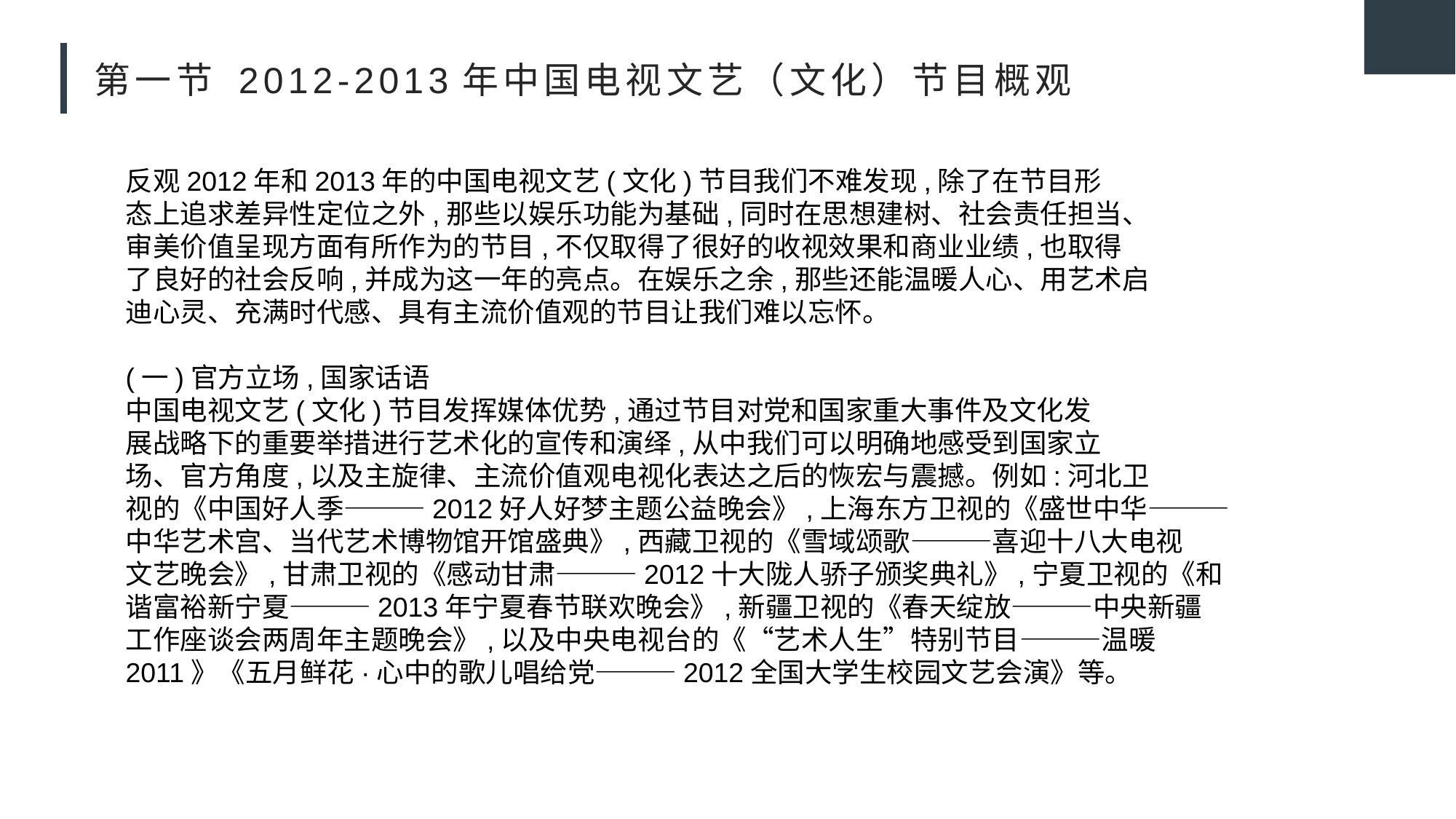

# 第一节 2012-2013年中国电视文艺（文化）节目概观
反观2012年和2013年的中国电视文艺(文化)节目我们不难发现,除了在节目形
态上追求差异性定位之外,那些以娱乐功能为基础,同时在思想建树、社会责任担当、
审美价值呈现方面有所作为的节目,不仅取得了很好的收视效果和商业业绩,也取得
了良好的社会反响,并成为这一年的亮点。在娱乐之余,那些还能温暖人心、用艺术启
迪心灵、充满时代感、具有主流价值观的节目让我们难以忘怀。

(一)官方立场,国家话语
中国电视文艺(文化)节目发挥媒体优势,通过节目对党和国家重大事件及文化发
展战略下的重要举措进行艺术化的宣传和演绎,从中我们可以明确地感受到国家立
场、官方角度,以及主旋律、主流价值观电视化表达之后的恢宏与震撼。例如:河北卫
视的《中国好人季———2012好人好梦主题公益晚会》,上海东方卫视的《盛世中华———
中华艺术宫、当代艺术博物馆开馆盛典》,西藏卫视的《雪域颂歌———喜迎十八大电视
文艺晚会》,甘肃卫视的《感动甘肃———2012十大陇人骄子颁奖典礼》,宁夏卫视的《和
谐富裕新宁夏———2013年宁夏春节联欢晚会》,新疆卫视的《春天绽放———中央新疆
工作座谈会两周年主题晚会》,以及中央电视台的《“艺术人生”特别节目———温暖
2011》《五月鲜花·心中的歌儿唱给党———2012全国大学生校园文艺会演》等。